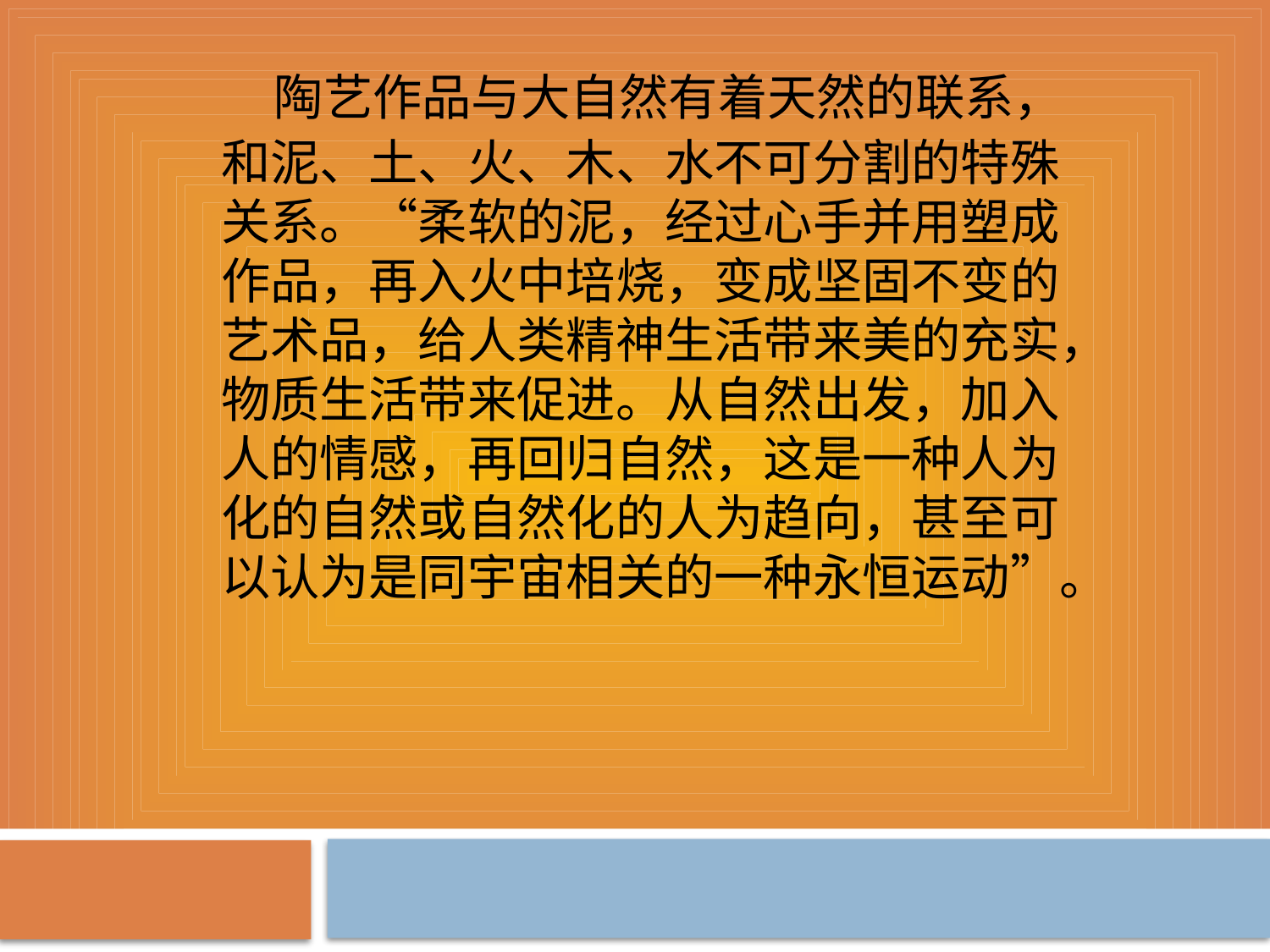

36
# 陶艺作品与大自然有着天然的联系，和泥、土、火、木、水不可分割的特殊关系。“柔软的泥，经过心手并用塑成作品，再入火中培烧，变成坚固不变的艺术品，给人类精神生活带来美的充实，物质生活带来促进。从自然出发，加入人的情感，再回归自然，这是一种人为化的自然或自然化的人为趋向，甚至可以认为是同宇宙相关的一种永恒运动”。